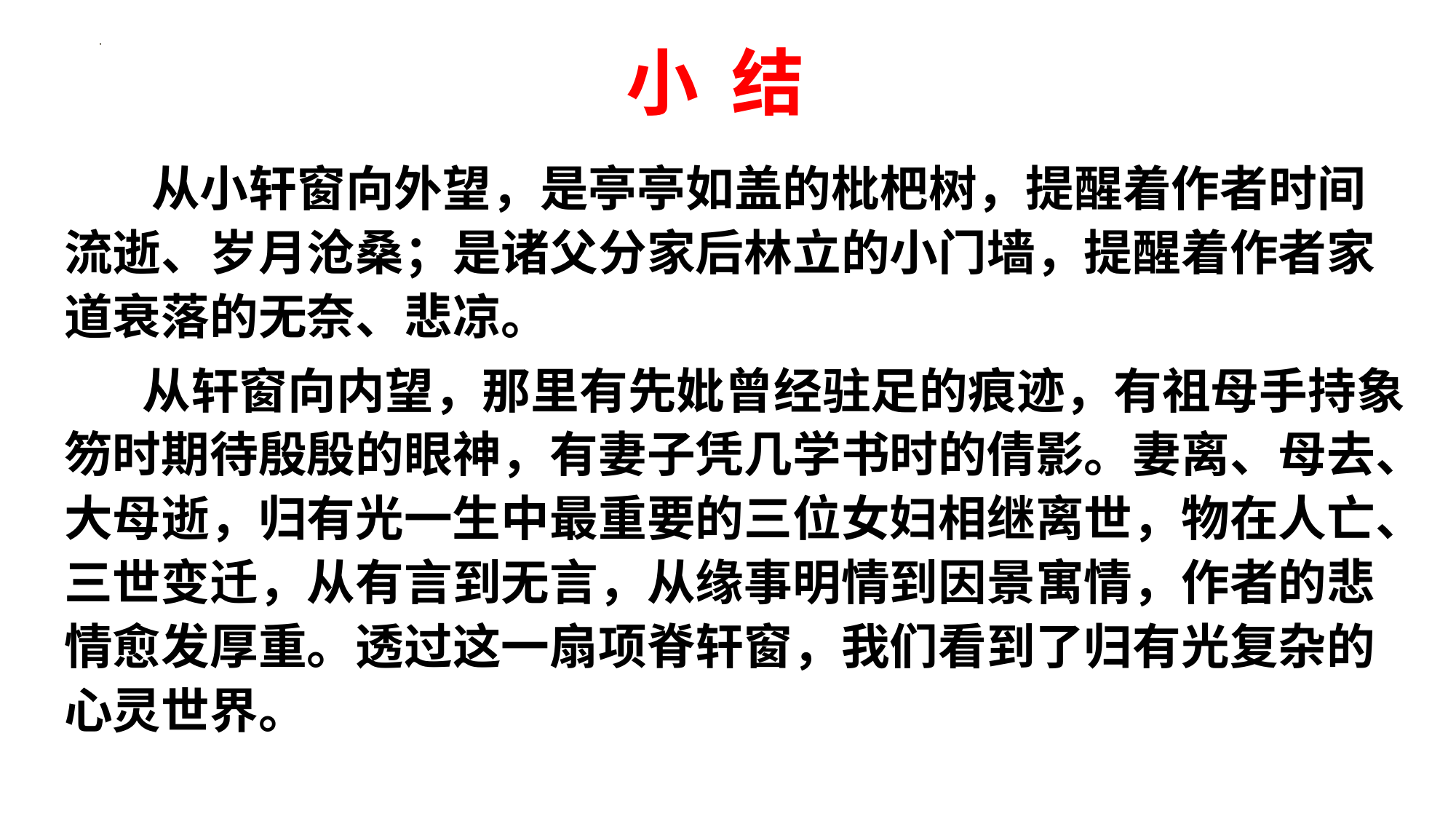

小  结
        从小轩窗向外望，是亭亭如盖的枇杷树，提醒着作者时间流逝、岁月沧桑；是诸父分家后林立的小门墙，提醒着作者家道衰落的无奈、悲凉。
      从轩窗向内望，那里有先妣曾经驻足的痕迹，有祖母手持象笏时期待殷殷的眼神，有妻子凭几学书时的倩影。妻离、母去、大母逝，归有光一生中最重要的三位女妇相继离世，物在人亡、三世变迁，从有言到无言，从缘事明情到因景寓情，作者的悲情愈发厚重。透过这一扇项脊轩窗，我们看到了归有光复杂的心灵世界。